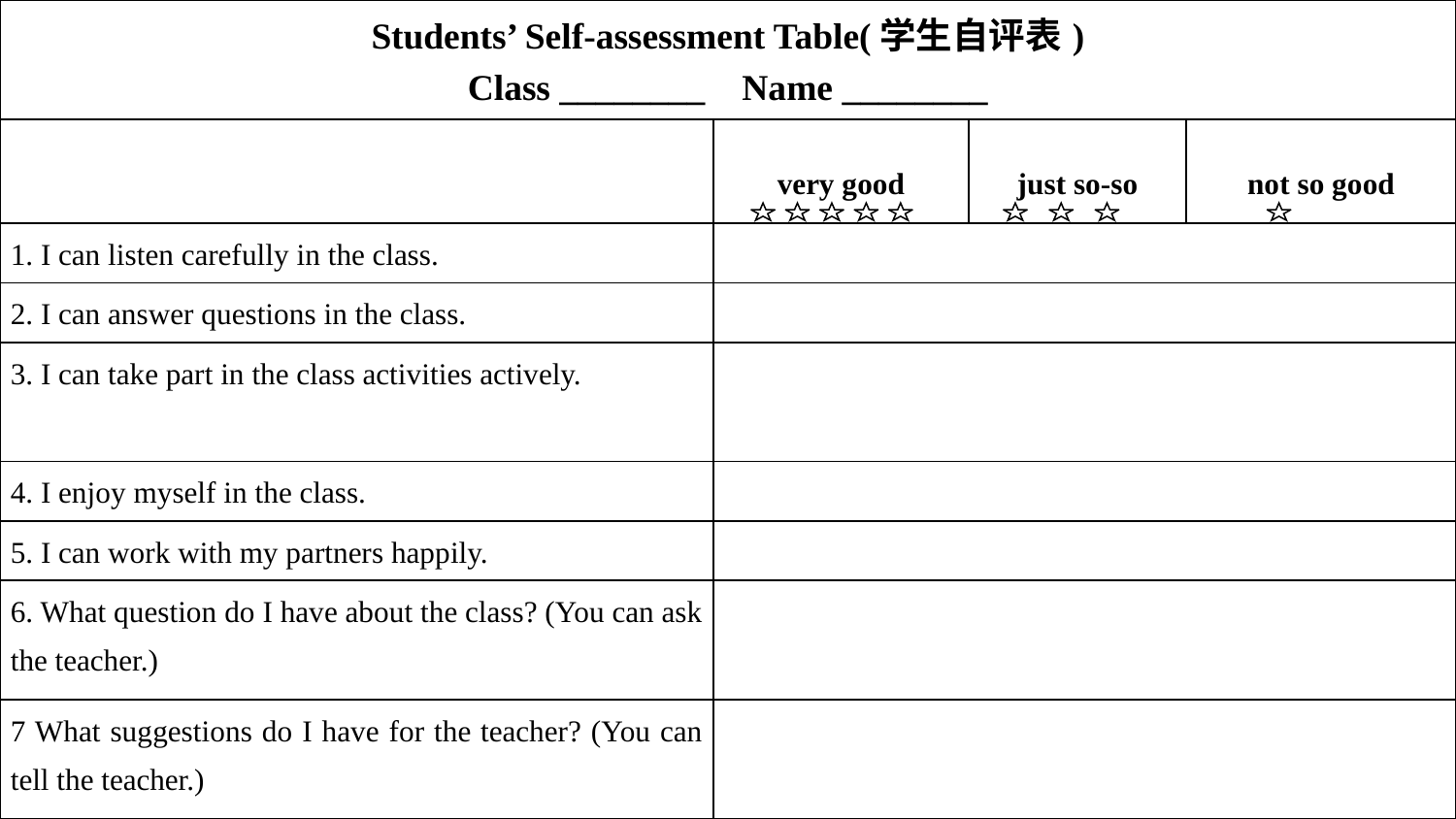

| Students’ Self-assessment Table(学生自评表) Class \_\_\_\_\_\_\_\_ Name \_\_\_\_\_\_\_\_ |  |  |  |
| --- | --- | --- | --- |
|  | very good | just so-so | not so good |
| 1. I can listen carefully in the class. |  |  |  |
| 2. I can answer questions in the class. |  |  |  |
| 3. I can take part in the class activities actively. |  |  |  |
| 4. I enjoy myself in the class. |  |  |  |
| 5. I can work with my partners happily. |  |  |  |
| 6. What question do I have about the class? (You can ask the teacher.) |  |  |  |
| 7 What suggestions do I have for the teacher? (You can tell the teacher.) |  |  |  |